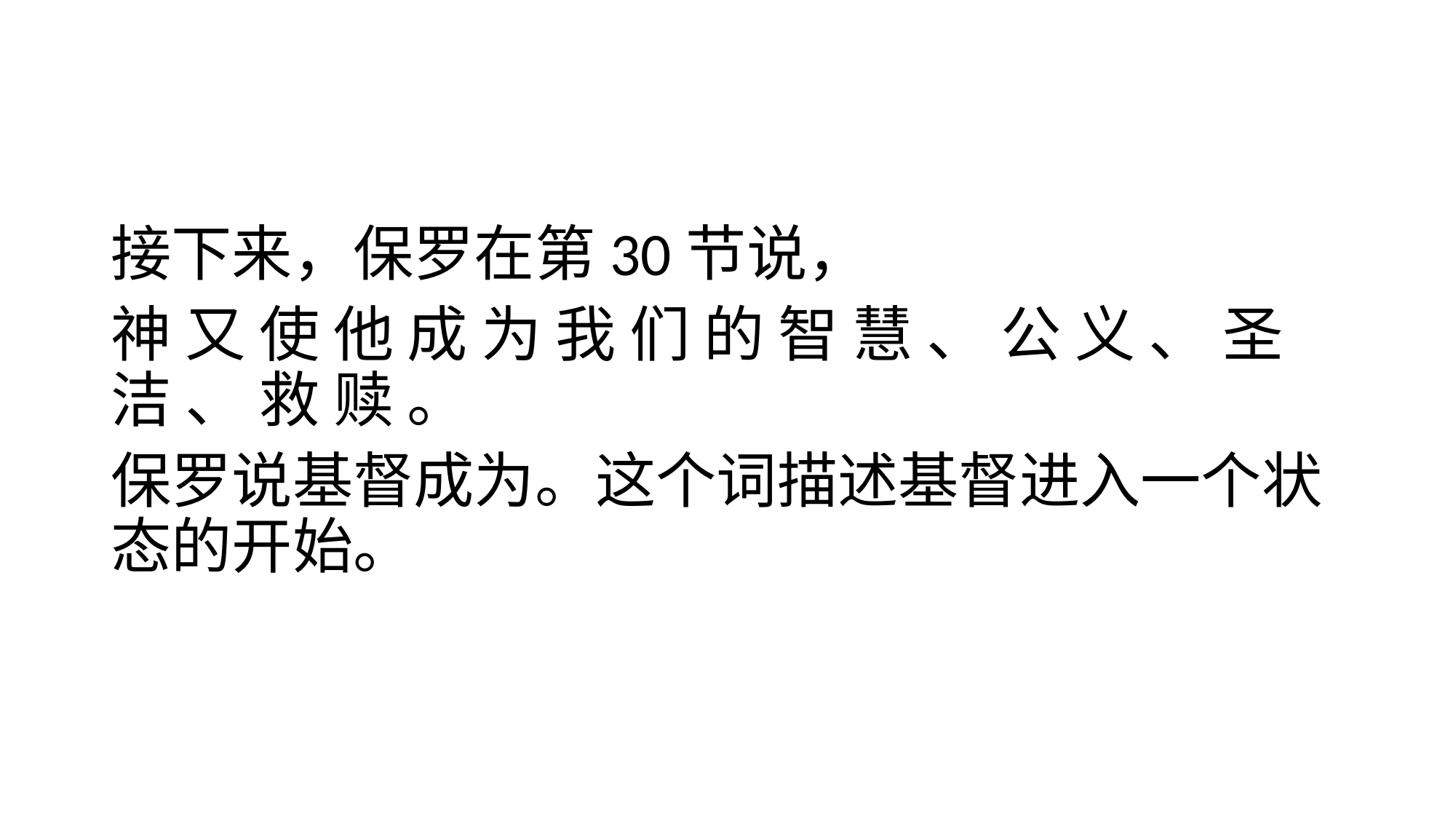

#
接下来，保罗在第30节说，
神 又 使 他 成 为 我 们 的 智 慧 、 公 义 、 圣 洁 、 救 赎 。
保罗说基督成为。这个词描述基督进入一个状态的开始。